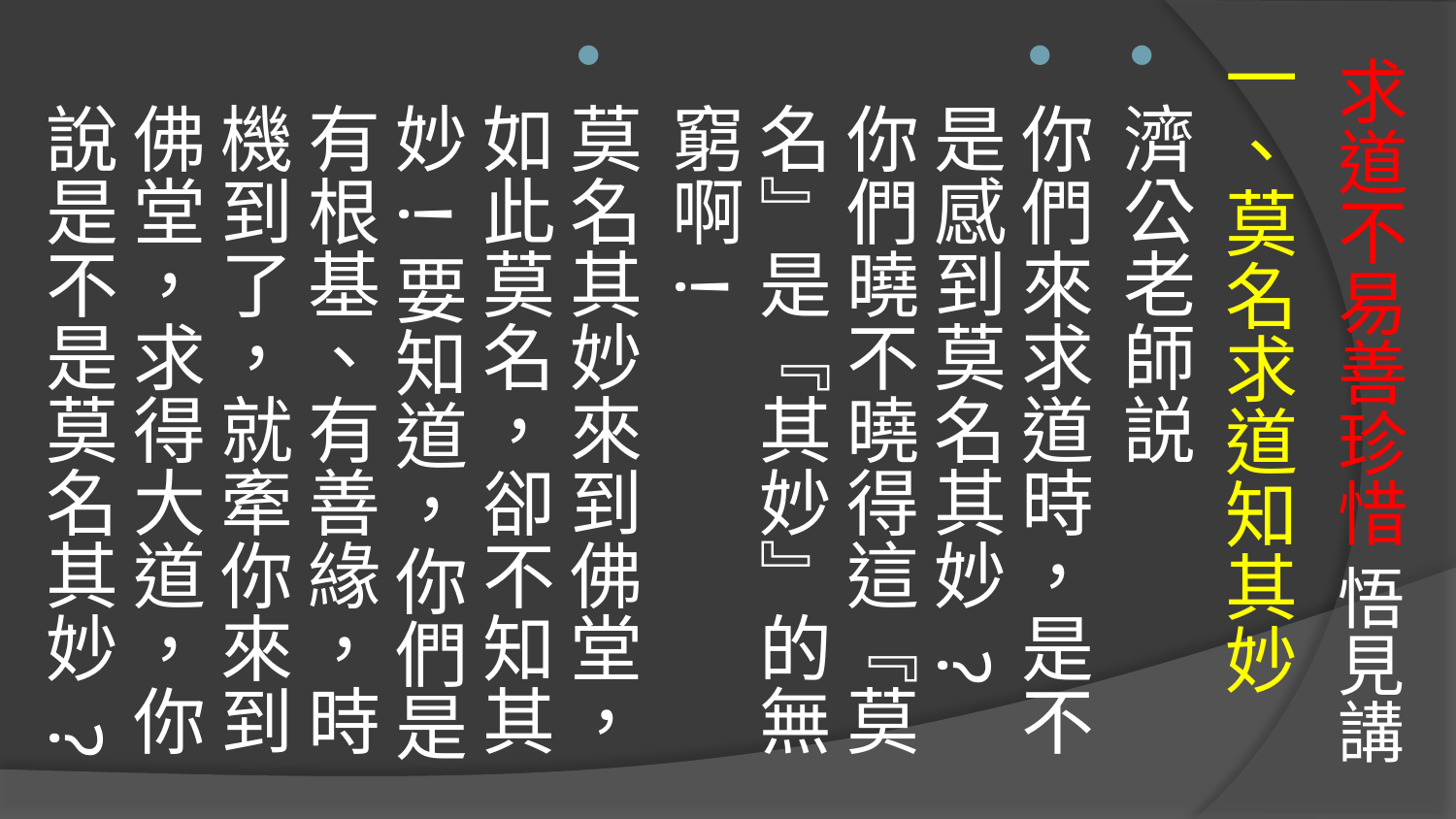

一、莫名求道知其妙
濟公老師説
你們來求道時，是不是感到莫名其妙 ? 你們曉不曉得這『莫名』是『其妙』的無窮啊!
莫名其妙來到佛堂，如此莫名，卻不知其妙!要知道，你們是有根基、有善緣，時機到了，就牽你來到佛堂，求得大道，你說是不是莫名其妙 ?
# 求道不易善珍惜 悟見講